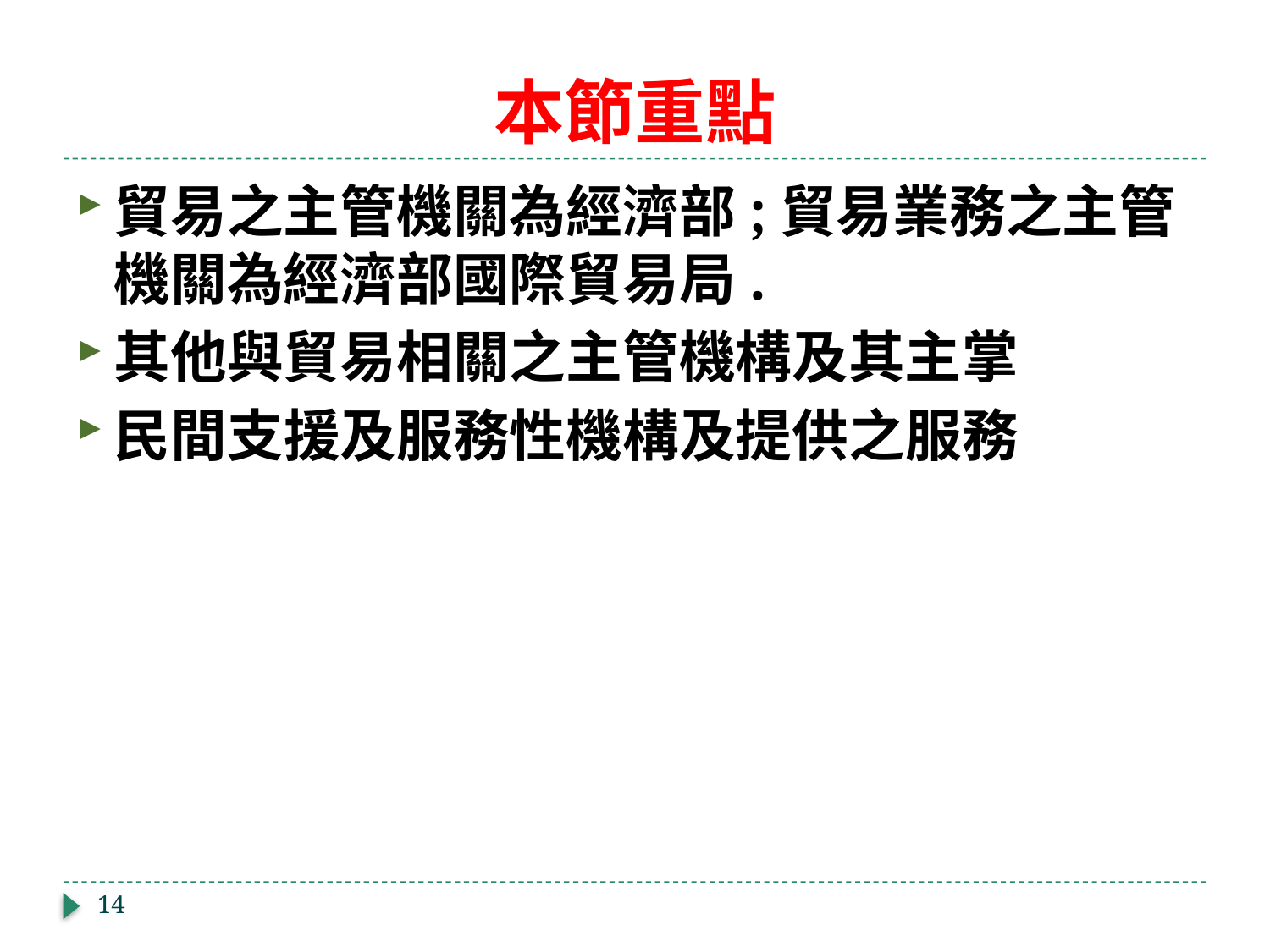

# 本節重點
貿易之主管機關為經濟部;貿易業務之主管機關為經濟部國際貿易局.
其他與貿易相關之主管機構及其主掌
民間支援及服務性機構及提供之服務
14